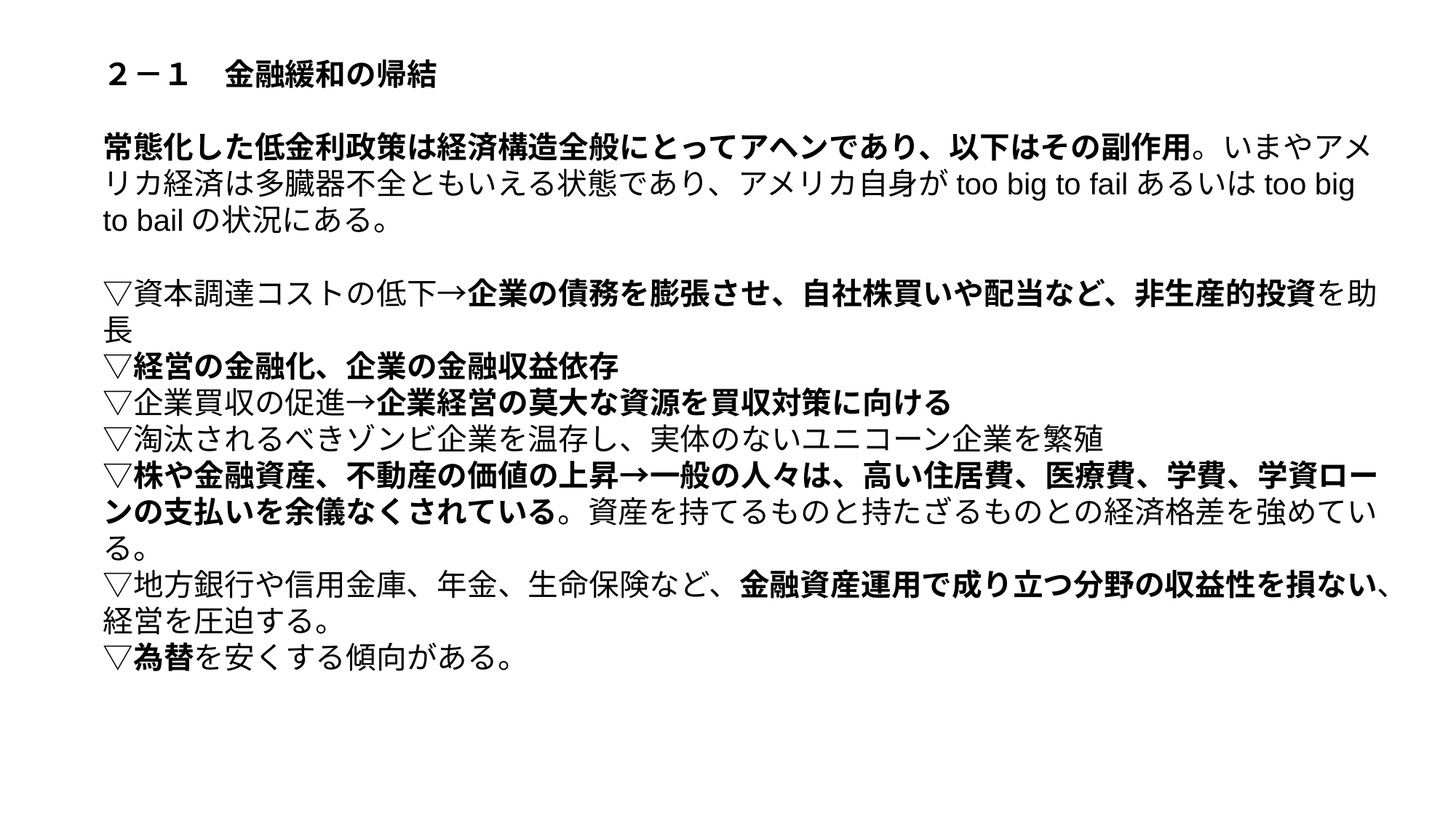

# ２－１　金融緩和の帰結 常態化した低金利政策は経済構造全般にとってアヘンであり、以下はその副作用。いまやアメリカ経済は多臓器不全ともいえる状態であり、アメリカ自身がtoo big to failあるいはtoo big to bailの状況にある。 ▽資本調達コストの低下→企業の債務を膨張させ、自社株買いや配当など、非生産的投資を助長 ▽経営の金融化、企業の金融収益依存 ▽企業買収の促進→企業経営の莫大な資源を買収対策に向ける ▽淘汰されるべきゾンビ企業を温存し、実体のないユニコーン企業を繁殖 ▽株や金融資産、不動産の価値の上昇→一般の人々は、高い住居費、医療費、学費、学資ローンの支払いを余儀なくされている。資産を持てるものと持たざるものとの経済格差を強めている。 ▽地方銀行や信用金庫、年金、生命保険など、金融資産運用で成り立つ分野の収益性を損ない、経営を圧迫する。 ▽為替を安くする傾向がある。